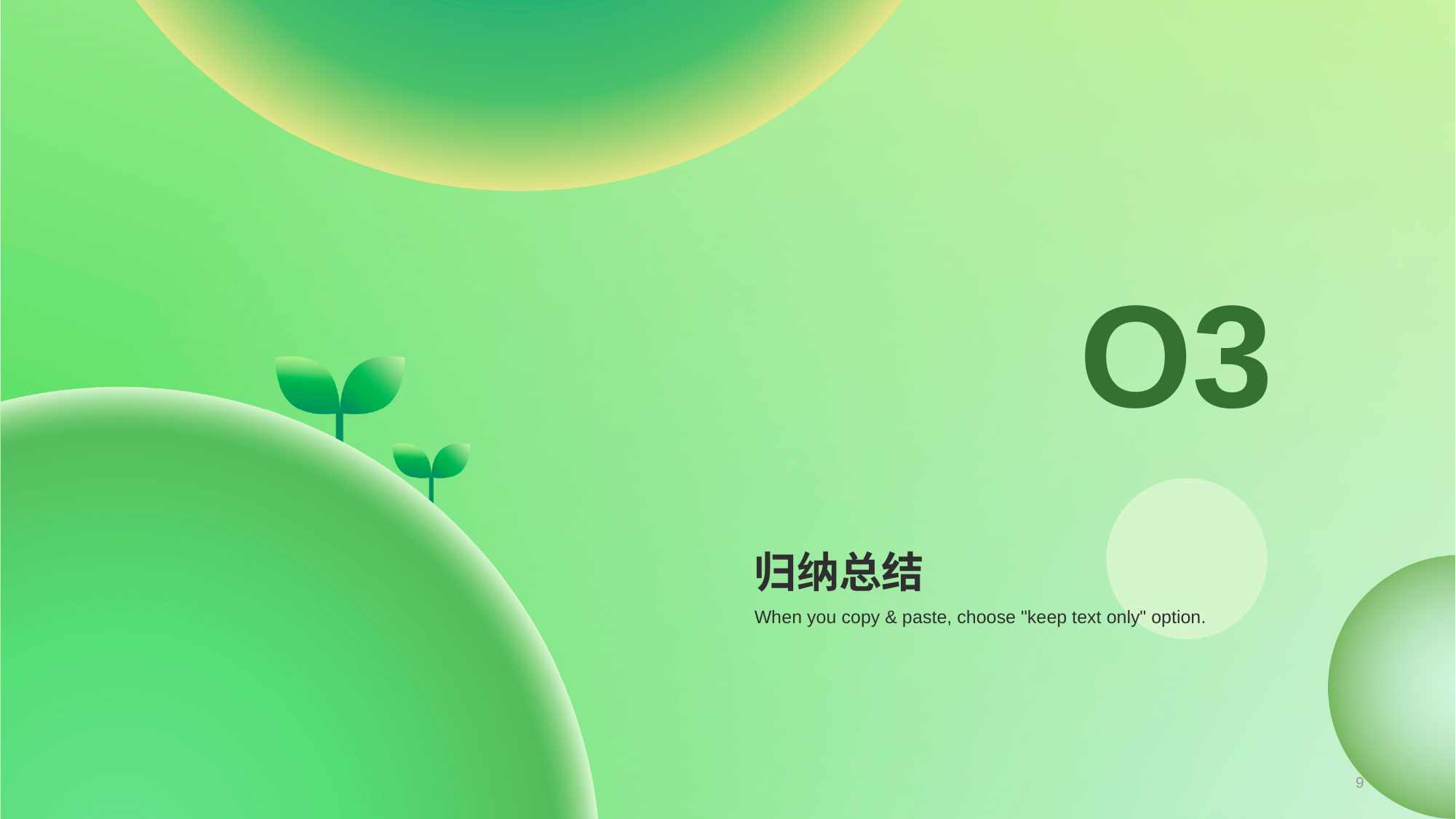

O3
# 归纳总结
When you copy & paste, choose "keep text only" option.
9